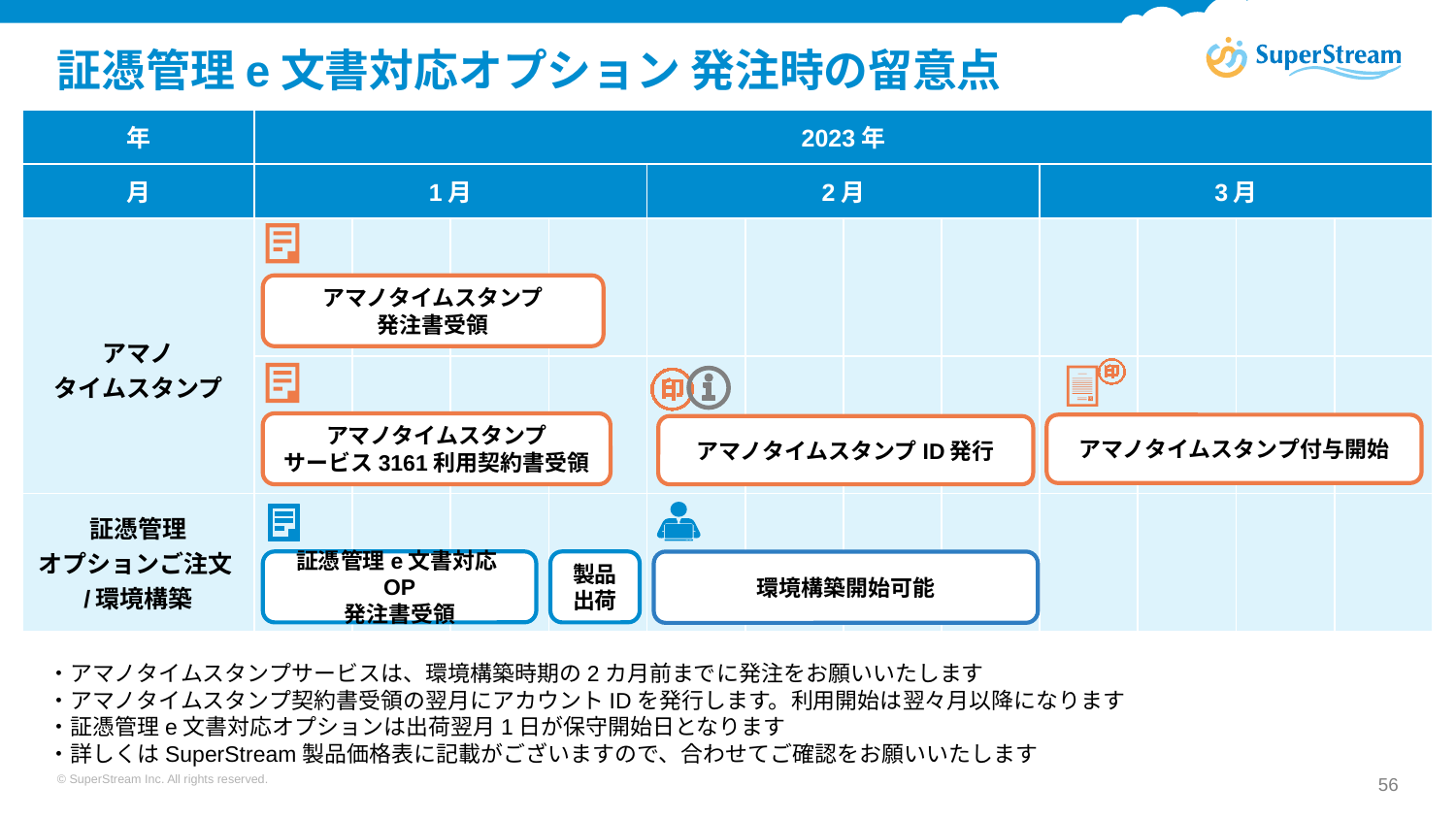

# 証憑管理e文書対応オプション 発注時の留意点
| 年 | 2023年 |  |  |  |  |  |  |  |  |  |  |  |
| --- | --- | --- | --- | --- | --- | --- | --- | --- | --- | --- | --- | --- |
| 月 | 1月 |  |  |  | 2月 |  |  |  | 3月 |  |  |  |
| アマノ タイムスタンプ |  |  |  |  |  |  |  |  |  |  |  |  |
|  |  |  |  |  |  |  |  |  |  |  |  |  |
| 証憑管理 オプションご注文/環境構築 |  |  |  |  |  |  |  |  |  |  |  |  |

アマノタイムスタンプ
発注書受領

アマノタイムスタンプ
サービス3161利用契約書受領
アマノタイムスタンプ付与開始
アマノタイムスタンプID発行

証憑管理e文書対応OP
発注書受領
製品出荷
環境構築開始可能
・アマノタイムスタンプサービスは、環境構築時期の2カ月前までに発注をお願いいたします
・アマノタイムスタンプ契約書受領の翌月にアカウントIDを発行します。利用開始は翌々月以降になります
・証憑管理e文書対応オプションは出荷翌月1日が保守開始日となります
・詳しくはSuperStream製品価格表に記載がございますので、合わせてご確認をお願いいたします
© SuperStream Inc. All rights reserved.
56